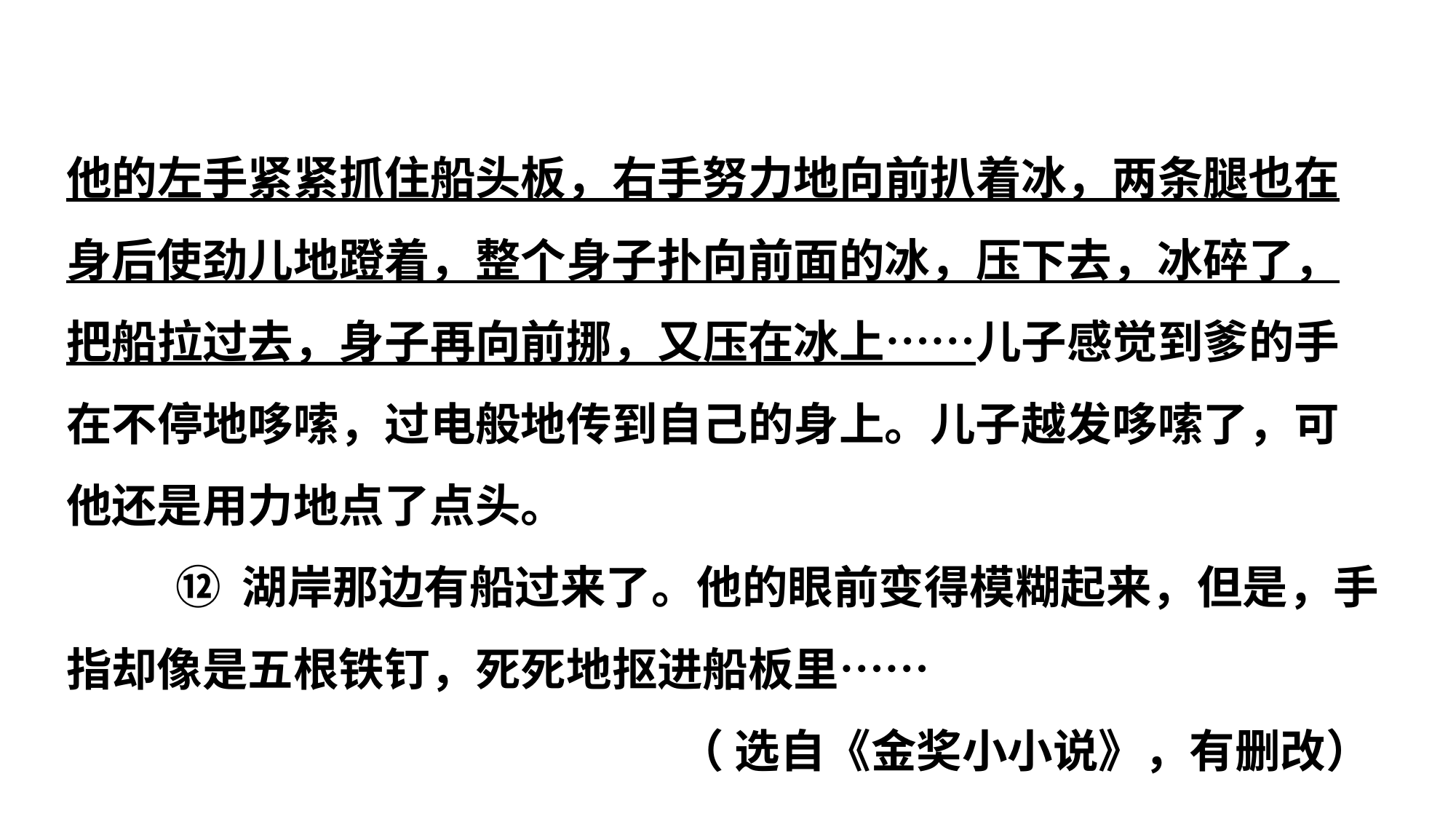

他的左手紧紧抓住船头板，右手努力地向前扒着冰，两条腿也在身后使劲儿地蹬着，整个身子扑向前面的冰，压下去，冰碎了，把船拉过去，身子再向前挪，又压在冰上……儿子感觉到爹的手在不停地哆嗦，过电般地传到自己的身上。儿子越发哆嗦了，可他还是用力地点了点头。
	⑫ 湖岸那边有船过来了。他的眼前变得模糊起来，但是，手指却像是五根铁钉，死死地抠进船板里……
（ 选自《金奖小小说》，有删改）